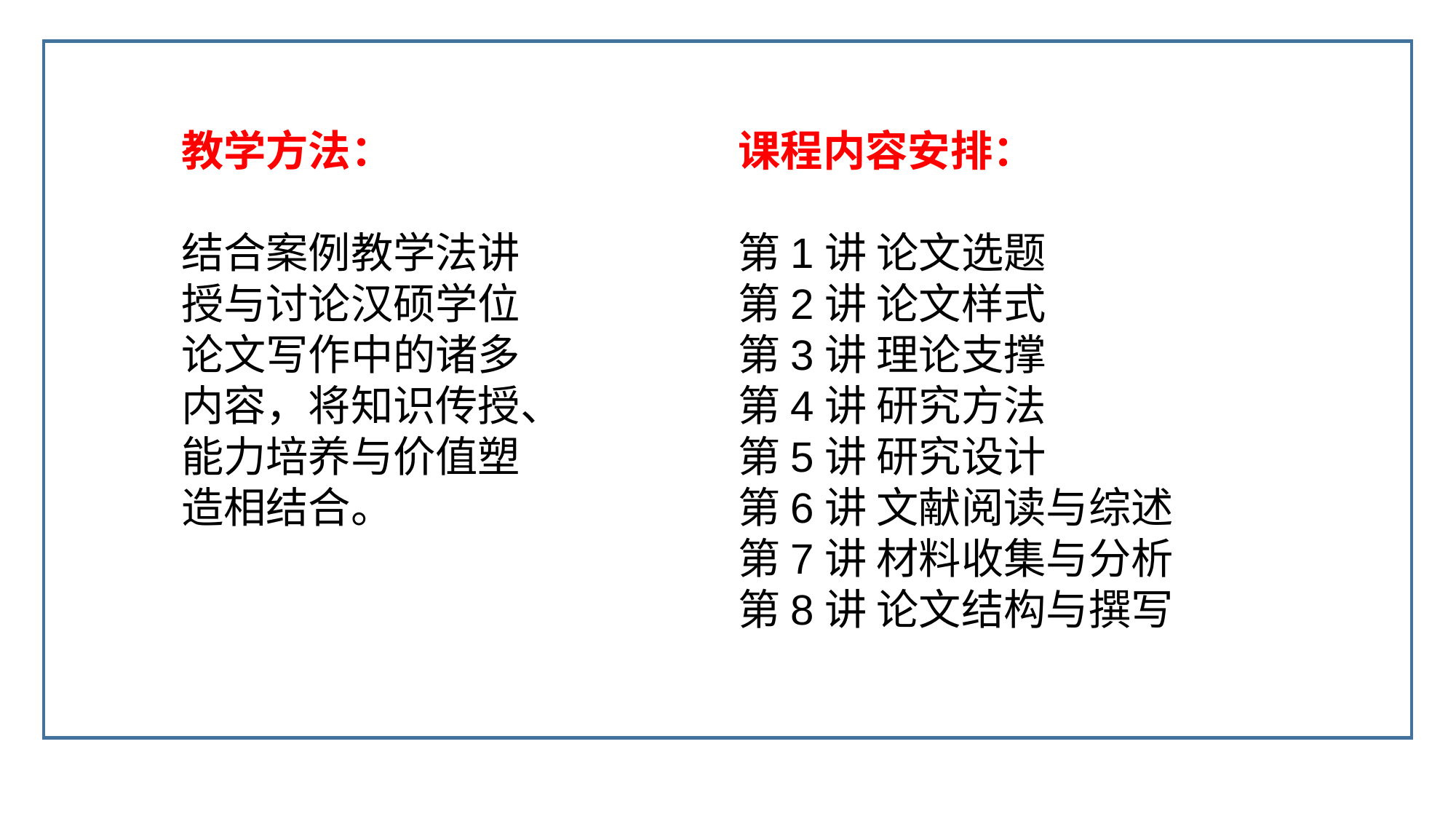

教学方法：

结合案例教学法讲授与讨论汉硕学位论文写作中的诸多内容，将知识传授、能力培养与价值塑造相结合。

课程内容安排：

第1讲 论文选题
第2讲 论文样式
第3讲 理论支撑
第4讲 研究方法
第5讲 研究设计
第6讲 文献阅读与综述
第7讲 材料收集与分析
第8讲 论文结构与撰写